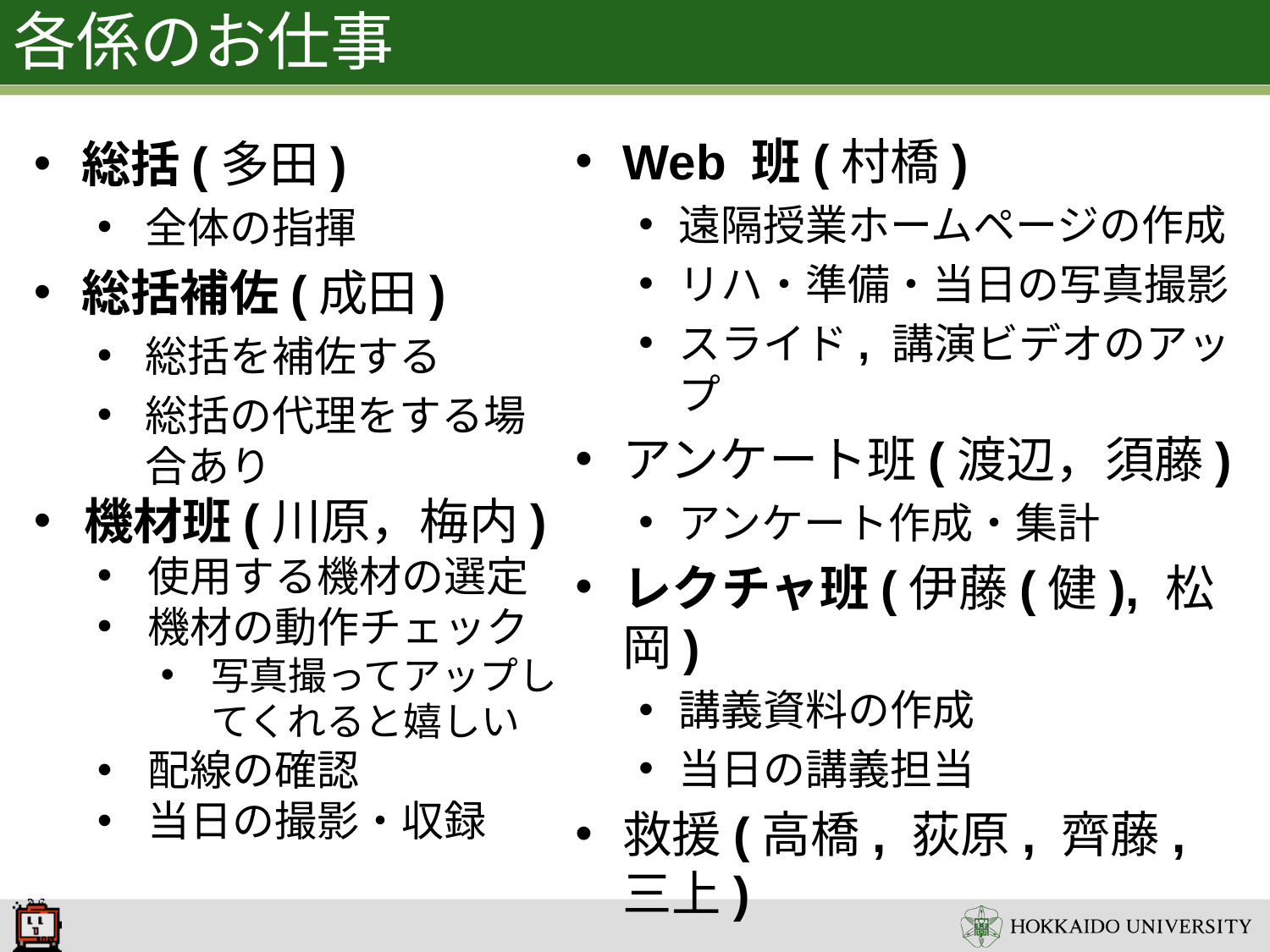

# 各係のお仕事
Web 班(村橋)
遠隔授業ホームページの作成
リハ・準備・当日の写真撮影
スライド, 講演ビデオのアップ
アンケート班(渡辺，須藤)
アンケート作成・集計
レクチャ班(伊藤(健), 松岡)
講義資料の作成
当日の講義担当
救援(高橋, 荻原, 齊藤, 三上)
総括(多田)
全体の指揮
総括補佐(成田)
総括を補佐する
総括の代理をする場合あり
機材班(川原，梅内)
使用する機材の選定
機材の動作チェック
写真撮ってアップしてくれると嬉しい
配線の確認
当日の撮影・収録